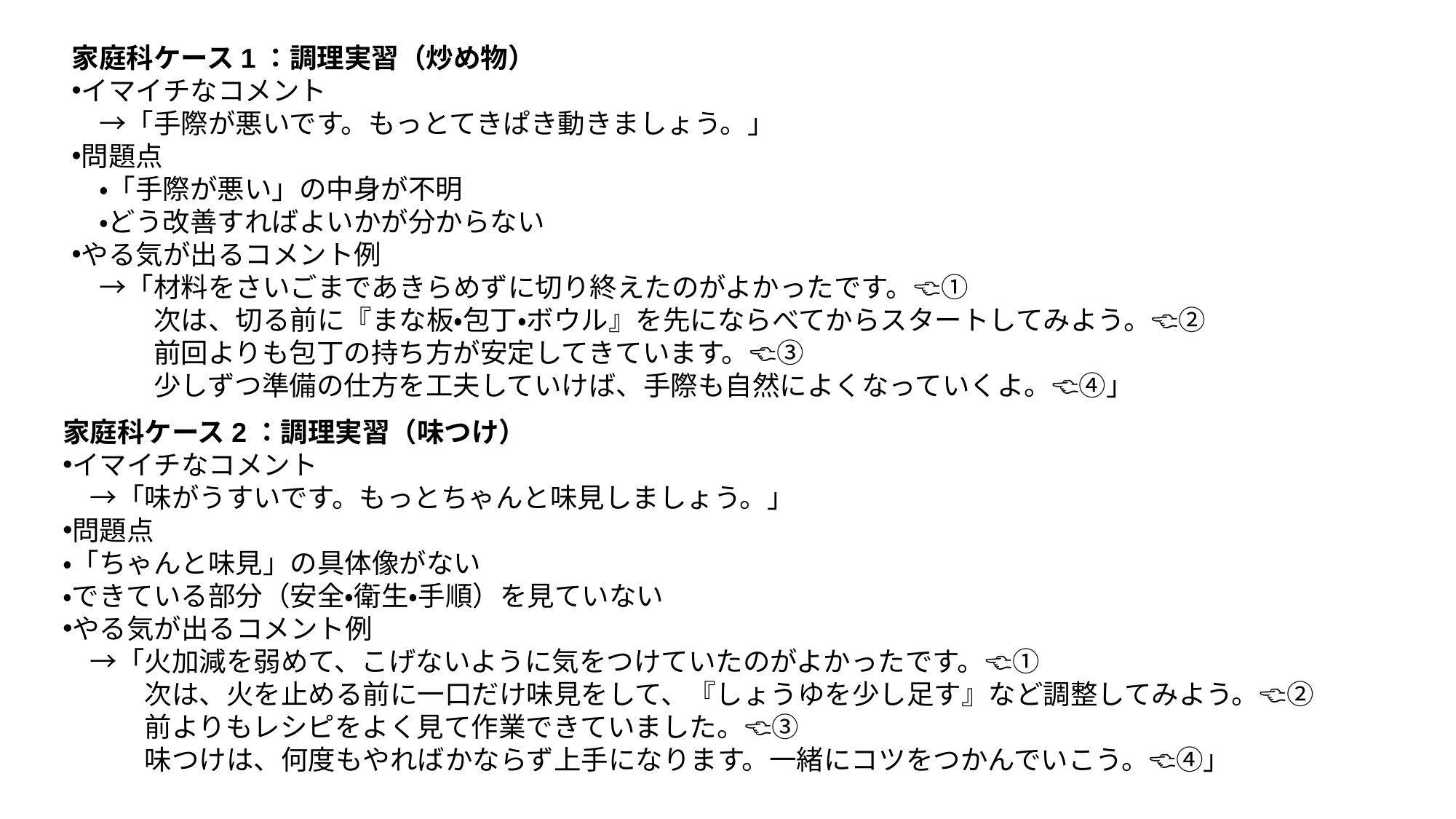

家庭科ケース1：調理実習（炒め物）
イマイチなコメント
　→「手際が悪いです。もっとてきぱき動きましょう。」
問題点
　・「手際が悪い」の中身が不明
　・どう改善すればよいかが分からない
やる気が出るコメント例
　→「材料をさいごまであきらめずに切り終えたのがよかったです。👈①
　　　次は、切る前に『まな板・包丁・ボウル』を先にならべてからスタートしてみよう。👈②
　　　前回よりも包丁の持ち方が安定してきています。👈③
　　　少しずつ準備の仕方を工夫していけば、手際も自然によくなっていくよ。👈④」
家庭科ケース2：調理実習（味つけ）
イマイチなコメント
　→「味がうすいです。もっとちゃんと味見しましょう。」
問題点
・「ちゃんと味見」の具体像がない
・できている部分（安全・衛生・手順）を見ていない
やる気が出るコメント例
　→「火加減を弱めて、こげないように気をつけていたのがよかったです。👈①
　　　次は、火を止める前に一口だけ味見をして、『しょうゆを少し足す』など調整してみよう。👈②
　　　前よりもレシピをよく見て作業できていました。👈③
　　　味つけは、何度もやればかならず上手になります。一緒にコツをつかんでいこう。👈④」